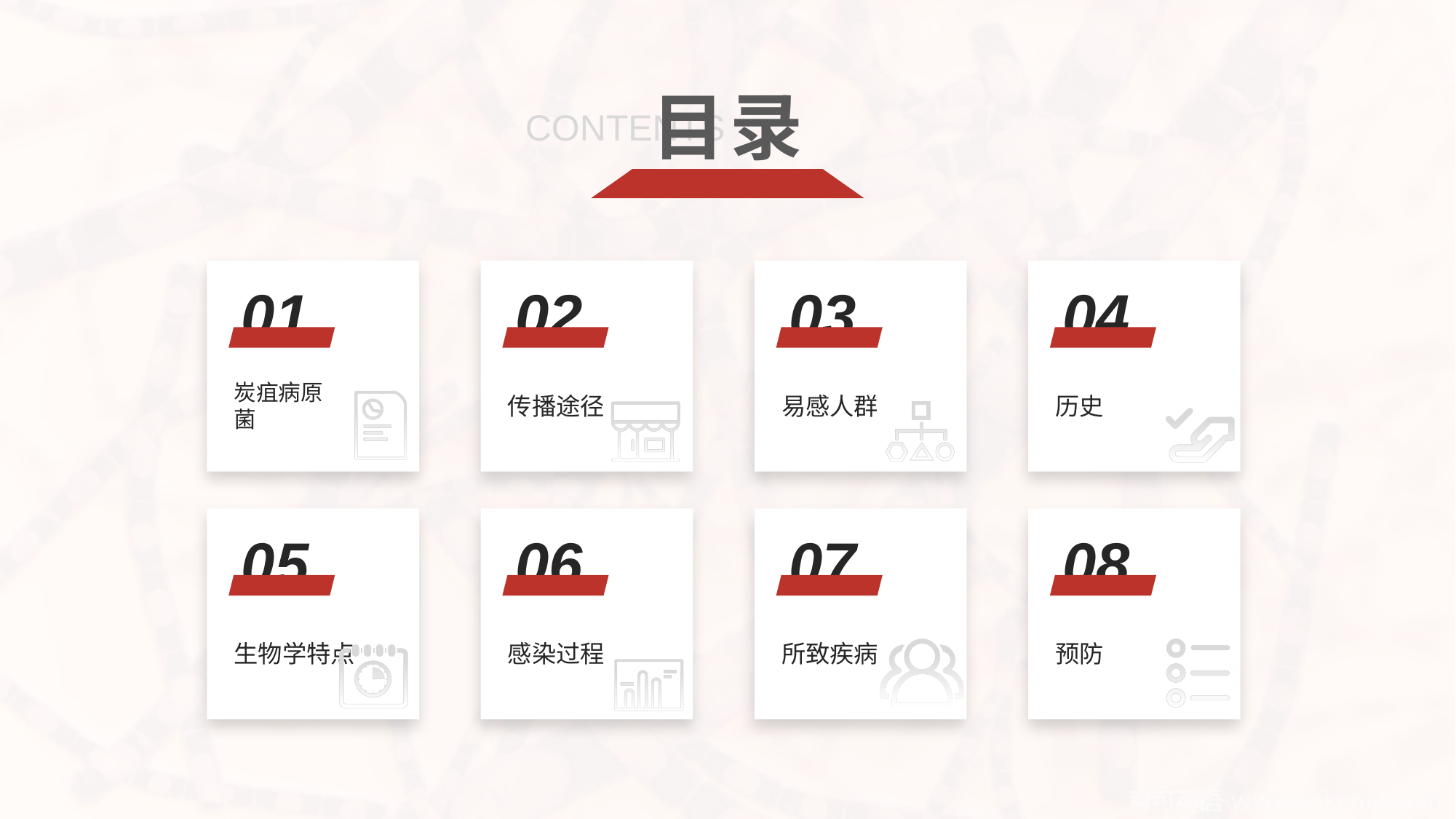

目录
CONTENTS

01

炭疽病原菌

02

传播途径

03

易感人群

04

历史

05

生物学特点

06

感染过程

07

所致疾病

08

预防